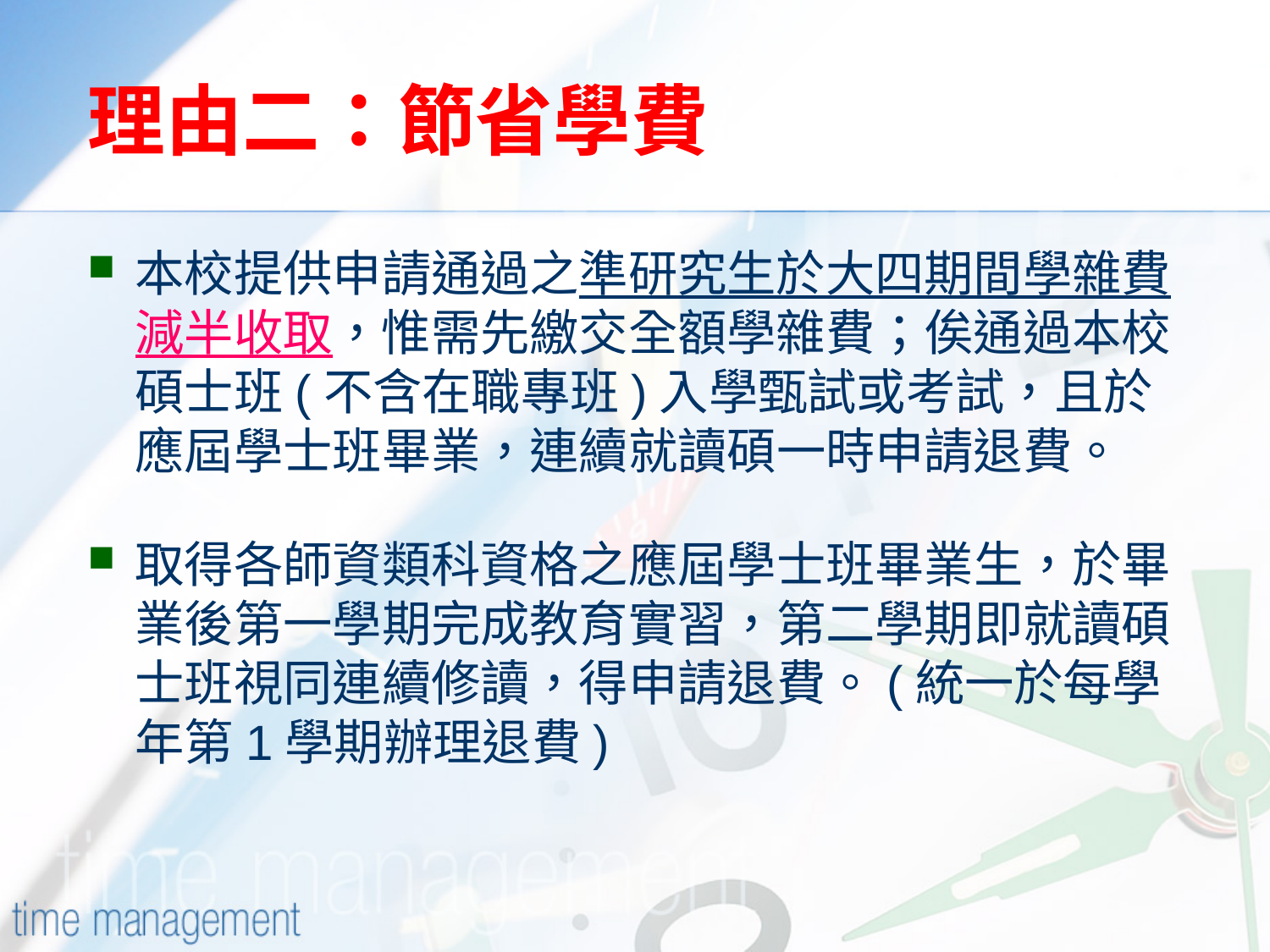

# 理由二：節省學費
本校提供申請通過之準研究生於大四期間學雜費減半收取，惟需先繳交全額學雜費；俟通過本校碩士班(不含在職專班)入學甄試或考試，且於應屆學士班畢業，連續就讀碩一時申請退費。

取得各師資類科資格之應屆學士班畢業生，於畢業後第一學期完成教育實習，第二學期即就讀碩士班視同連續修讀，得申請退費。(統一於每學年第1學期辦理退費)